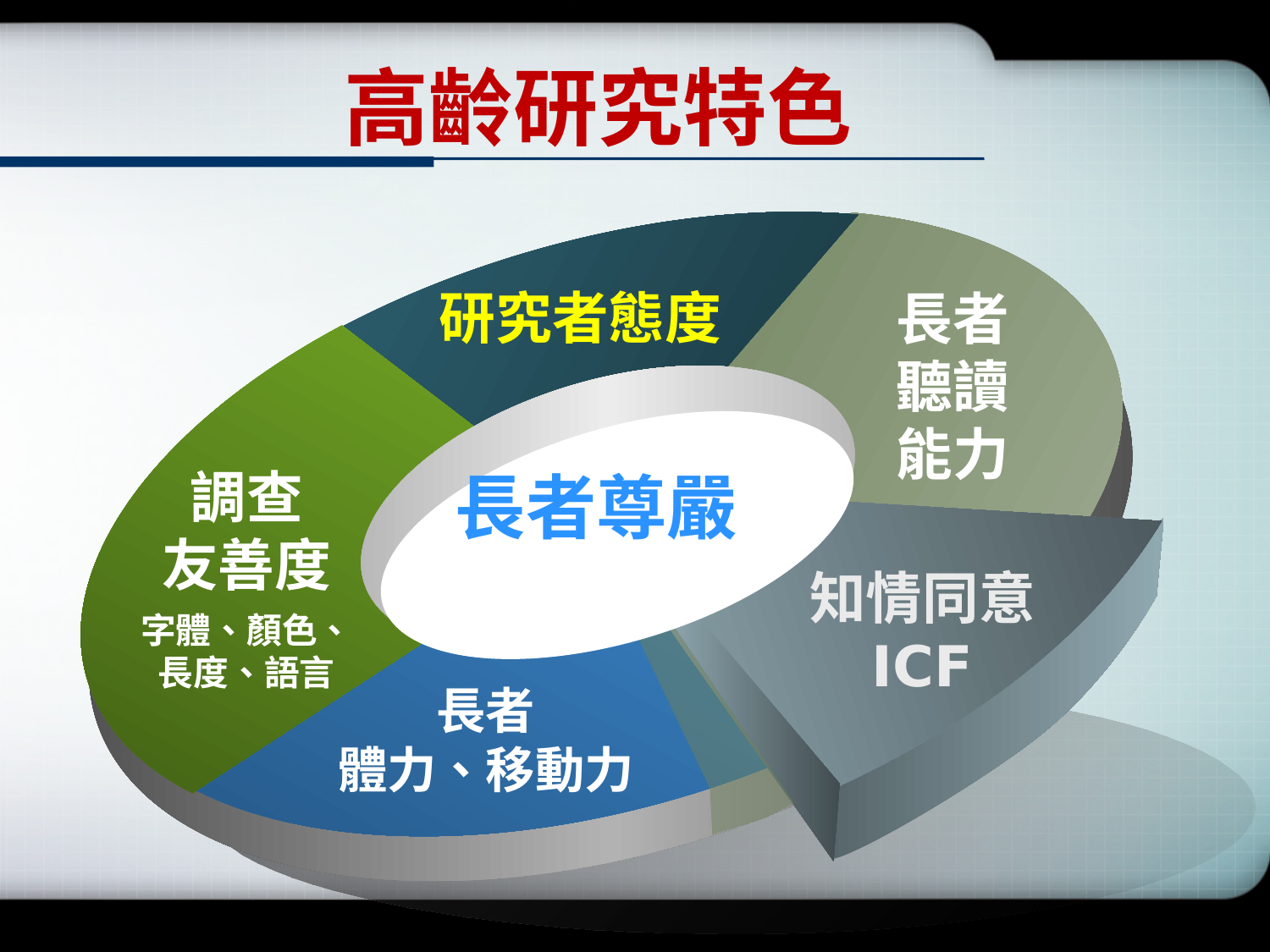

# 高齡研究特色

研究者態度
長者
聽讀
能力

調查
友善度
字體、顏色、長度、語言

長者尊嚴
知情同意
ICF
長者
體力、移動力